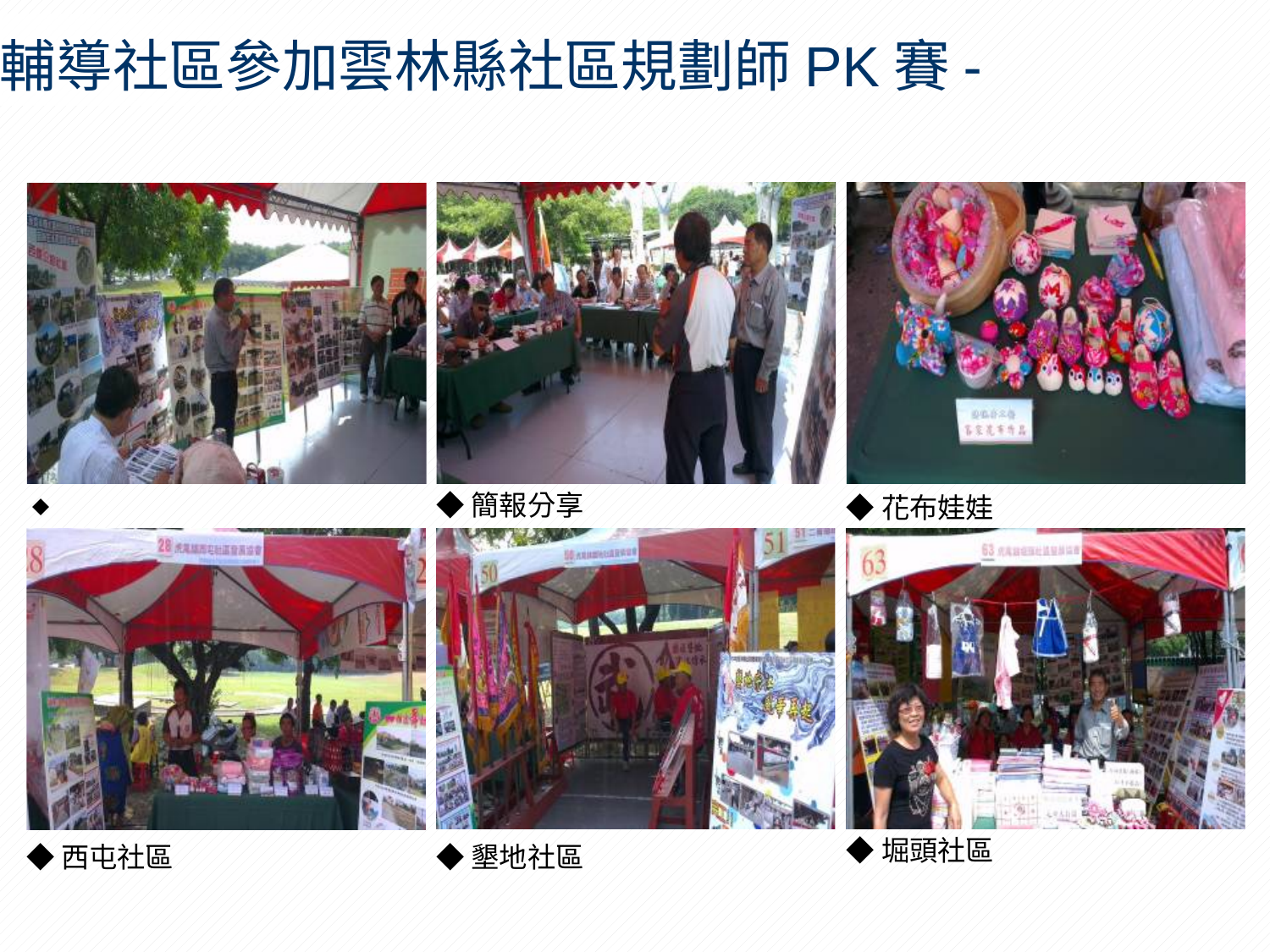

輔導社區參加雲林縣社區規劃師PK賽-

◆
◆簡報分享
◆花布娃娃

◆堀頭社區
◆西屯社區
◆墾地社區